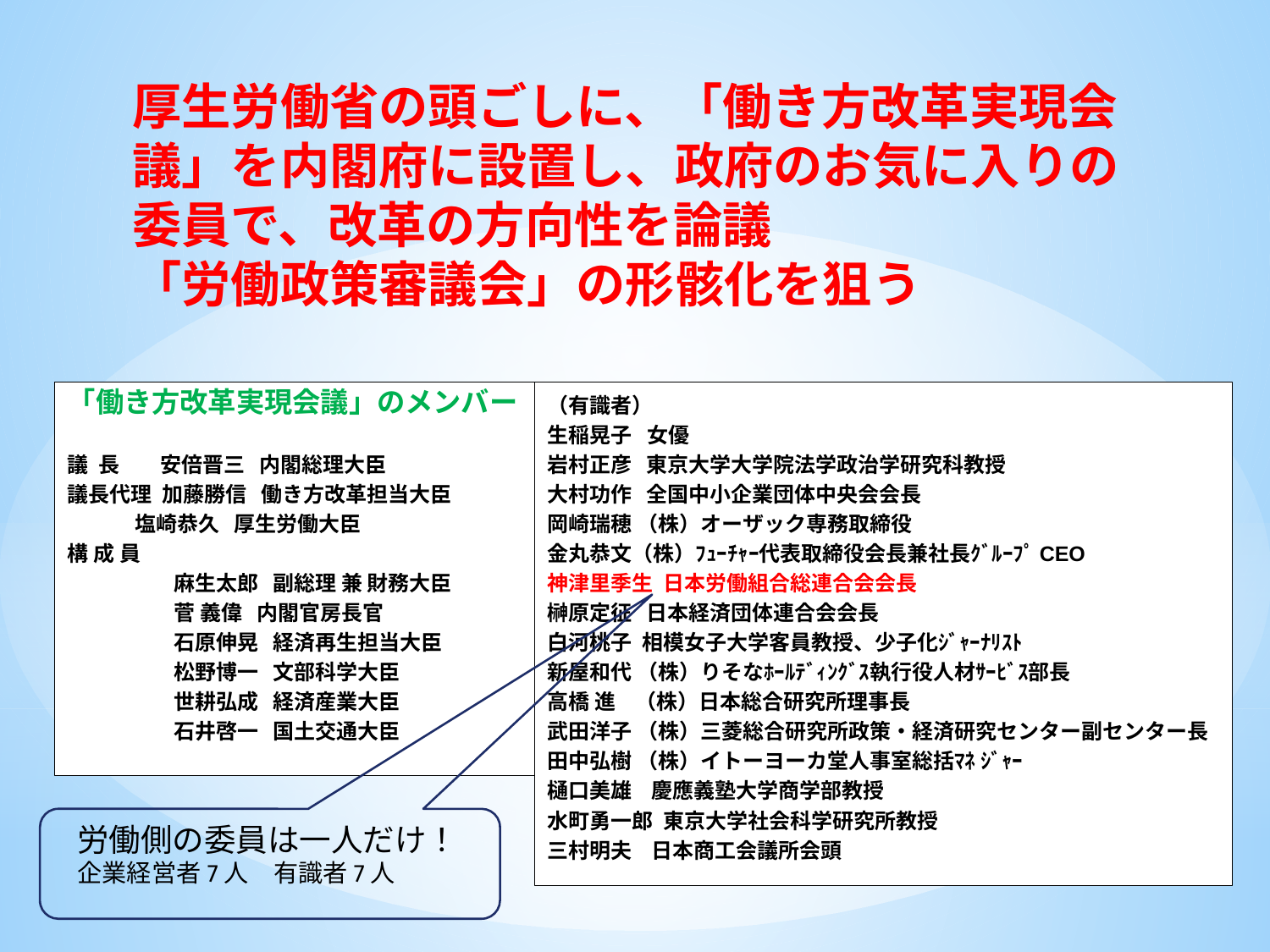

厚生労働省の頭ごしに、「働き方改革実現会議」を内閣府に設置し、政府のお気に入りの委員で、改革の方向性を論議
「労働政策審議会」の形骸化を狙う

「働き方改革実現会議」のメンバー

議  長    　安倍晋三   内閣総理大臣
議長代理  加藤勝信   働き方改革担当大臣
      　  塩崎恭久   厚生労働大臣
構 成 員
麻生太郎   副総理 兼 財務大臣
菅 義偉   内閣官房長官
石原伸晃   経済再生担当大臣
松野博一   文部科学大臣
世耕弘成   経済産業大臣
石井啓一   国土交通大臣
（有識者）
生稲晃子   女優
岩村正彦   東京大学大学院法学政治学研究科教授
大村功作   全国中小企業団体中央会会長
岡崎瑞穂 （株）オーザック専務取締役
金丸恭文（株）ﾌｭｰﾁｬｰ代表取締役会長兼社長ｸﾞﾙｰﾌﾟCEO
神津里季生  日本労働組合総連合会会長
榊原定征   日本経済団体連合会会長
白河桃子  相模女子大学客員教授、少子化ｼﾞｬｰﾅﾘｽﾄ
新屋和代 （株）りそなﾎｰﾙﾃﾞｨﾝｸﾞｽ執行役人材ｻｰﾋﾞｽ部長
高橋 進    （株）日本総合研究所理事長
武田洋子 （株）三菱総合研究所政策・経済研究センター副センター長
田中弘樹 （株）イトーヨーカ堂人事室総括ﾏﾈ ｼﾞｬｰ
樋口美雄    慶應義塾大学商学部教授
水町勇一郎  東京大学社会科学研究所教授
三村明夫    日本商工会議所会頭

労働側の委員は一人だけ！
企業経営者7人　有識者7人